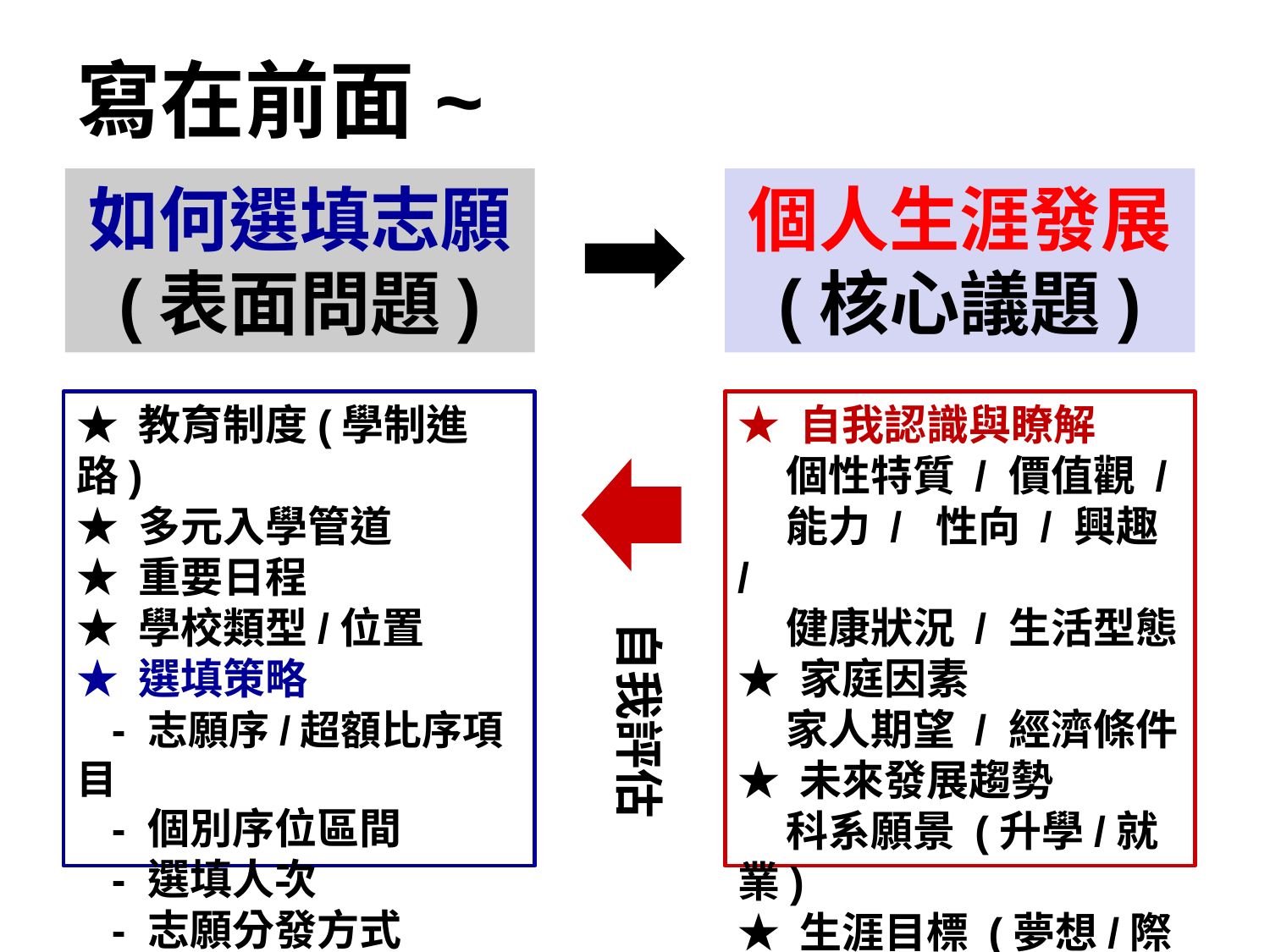

寫在前面~
如何選填志願
(表面問題)
個人生涯發展
(核心議題)

★ 教育制度(學制進路)
★ 多元入學管道
★ 重要日程
★ 學校類型/位置
★ 選填策略
   - 志願序/超額比序項目
   - 個別序位區間
   - 選填人次
   - 志願分發方式
★ 自我認識與瞭解
    個性特質 / 價值觀 /
    能力 /  性向 / 興趣 /
    健康狀況 / 生活型態
★ 家庭因素
    家人期望 / 經濟條件
★ 未來發展趨勢
    科系願景 (升學/就業)
★ 生涯目標 (夢想/際遇)

自我評估